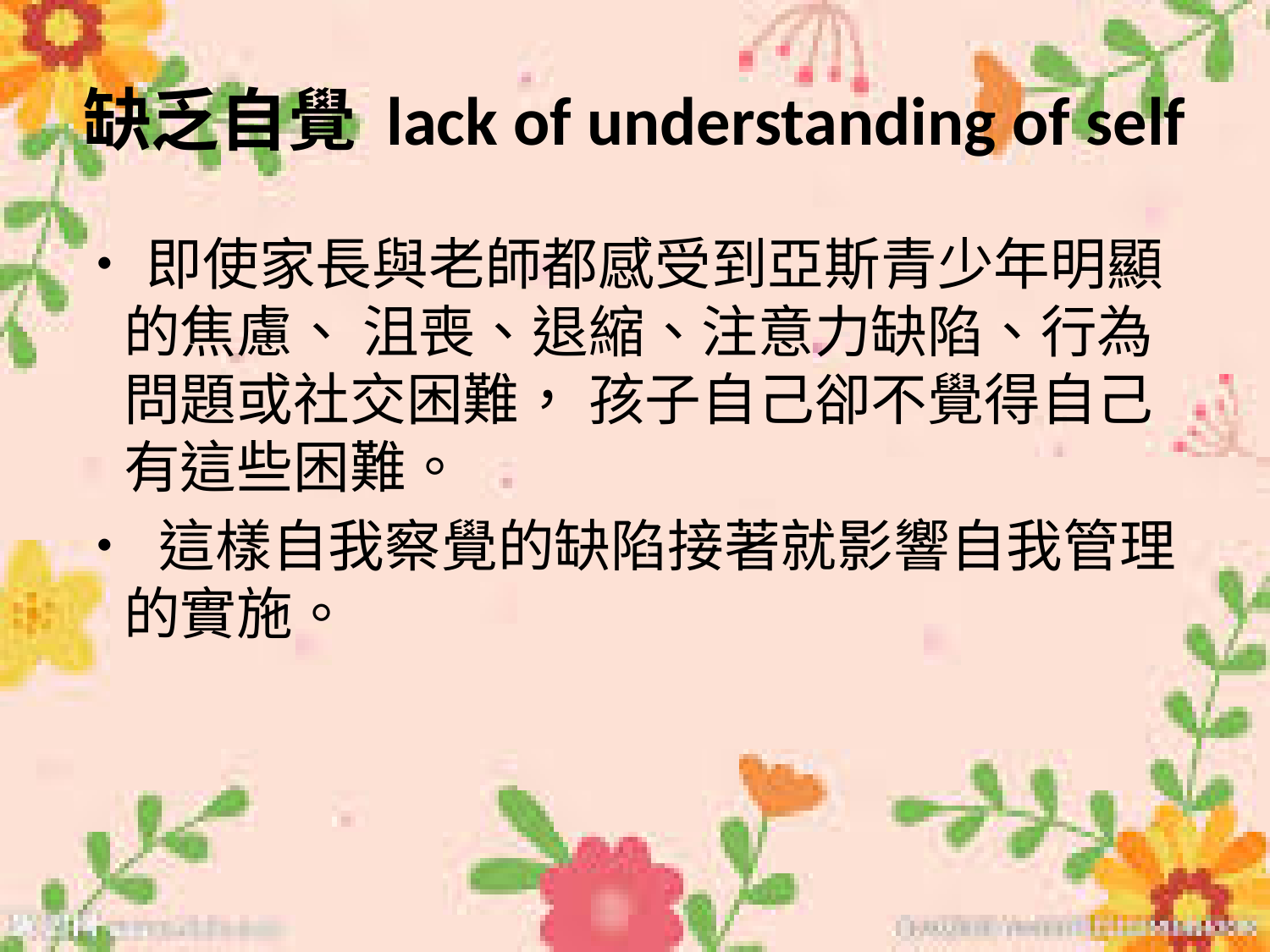

# 缺乏自覺 lack of understanding of self
•即使家長與老師都感受到亞斯青少年明顯的焦慮、 沮喪、退縮、注意力缺陷、行為問題或社交困難， 孩子自己卻不覺得自己有這些困難。
• 這樣自我察覺的缺陷接著就影響自我管理的實施。